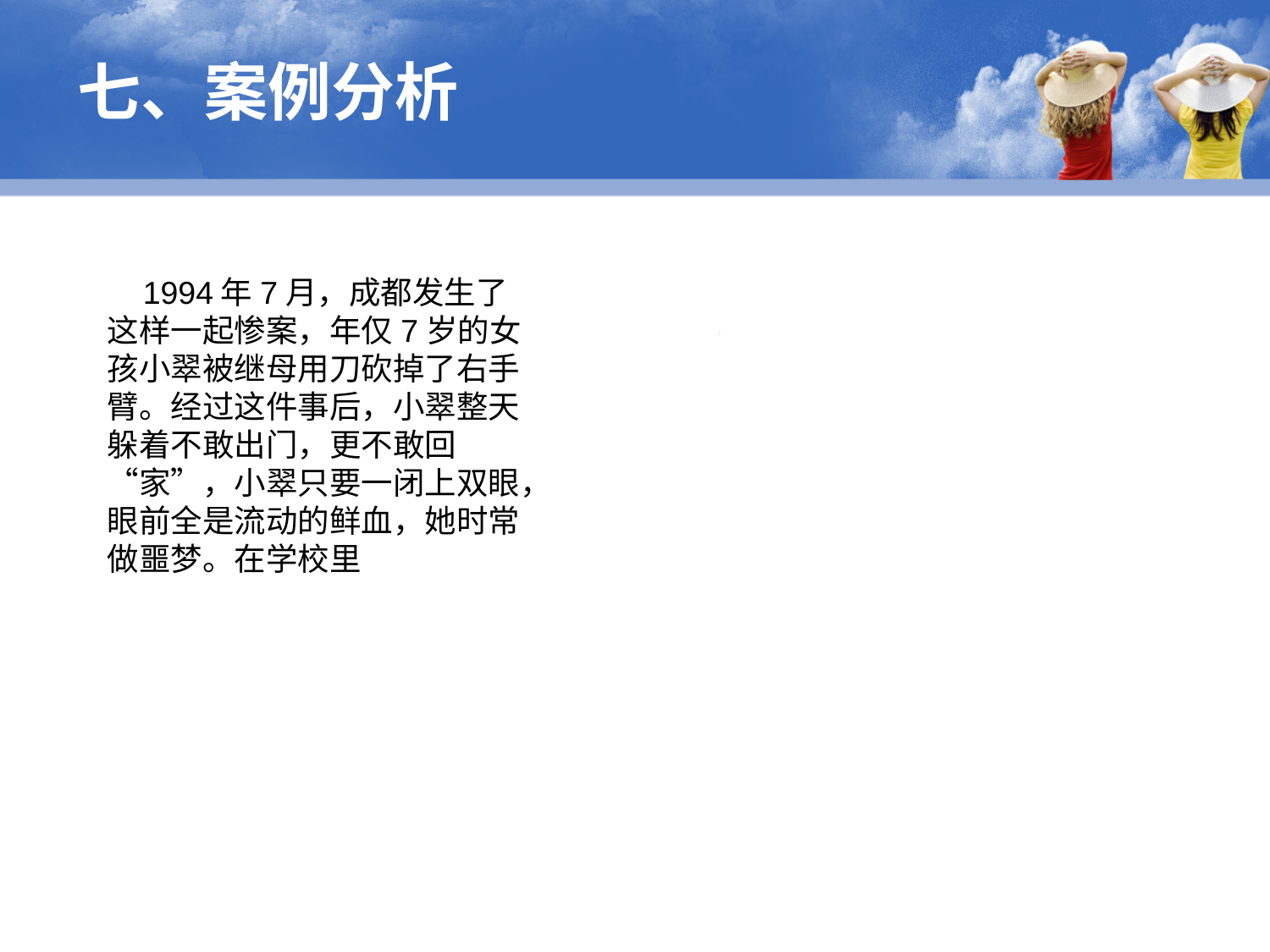

七、案例分析
    1994年7月，成都发生了这样一起惨案，年仅7岁的女孩小翠被继母用刀砍掉了右手臂。经过这件事后，小翠整天躲着不敢出门，更不敢回“家”，小翠只要一闭上双眼，眼前全是流动的鲜血，她时常做噩梦。在学校里